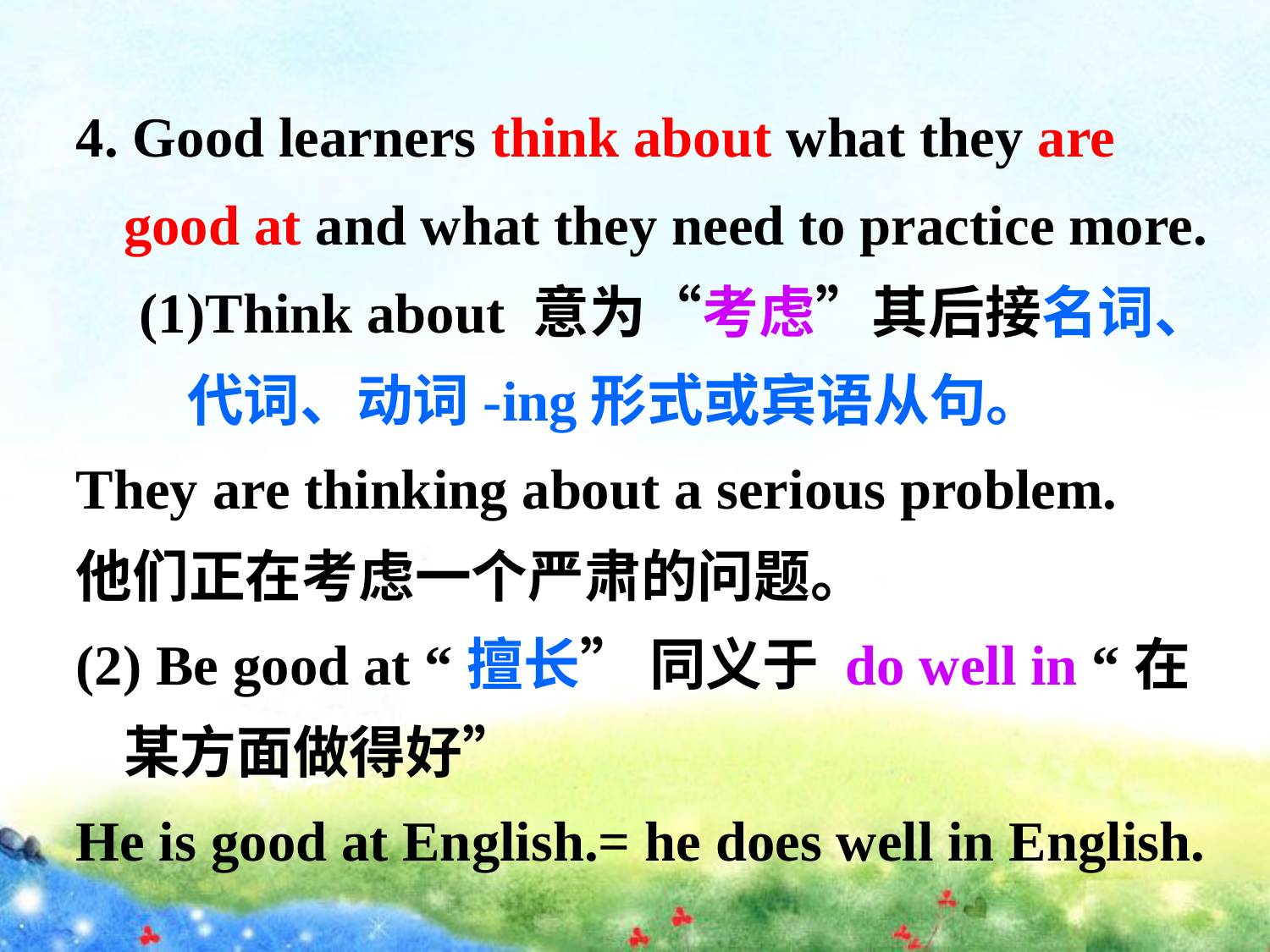

4. Good learners think about what they are good at and what they need to practice more.
Think about 意为“考虑”其后接名词、代词、动词-ing形式或宾语从句。
They are thinking about a serious problem.
他们正在考虑一个严肃的问题。
(2) Be good at “擅长” 同义于 do well in “在某方面做得好”
He is good at English.= he does well in English.